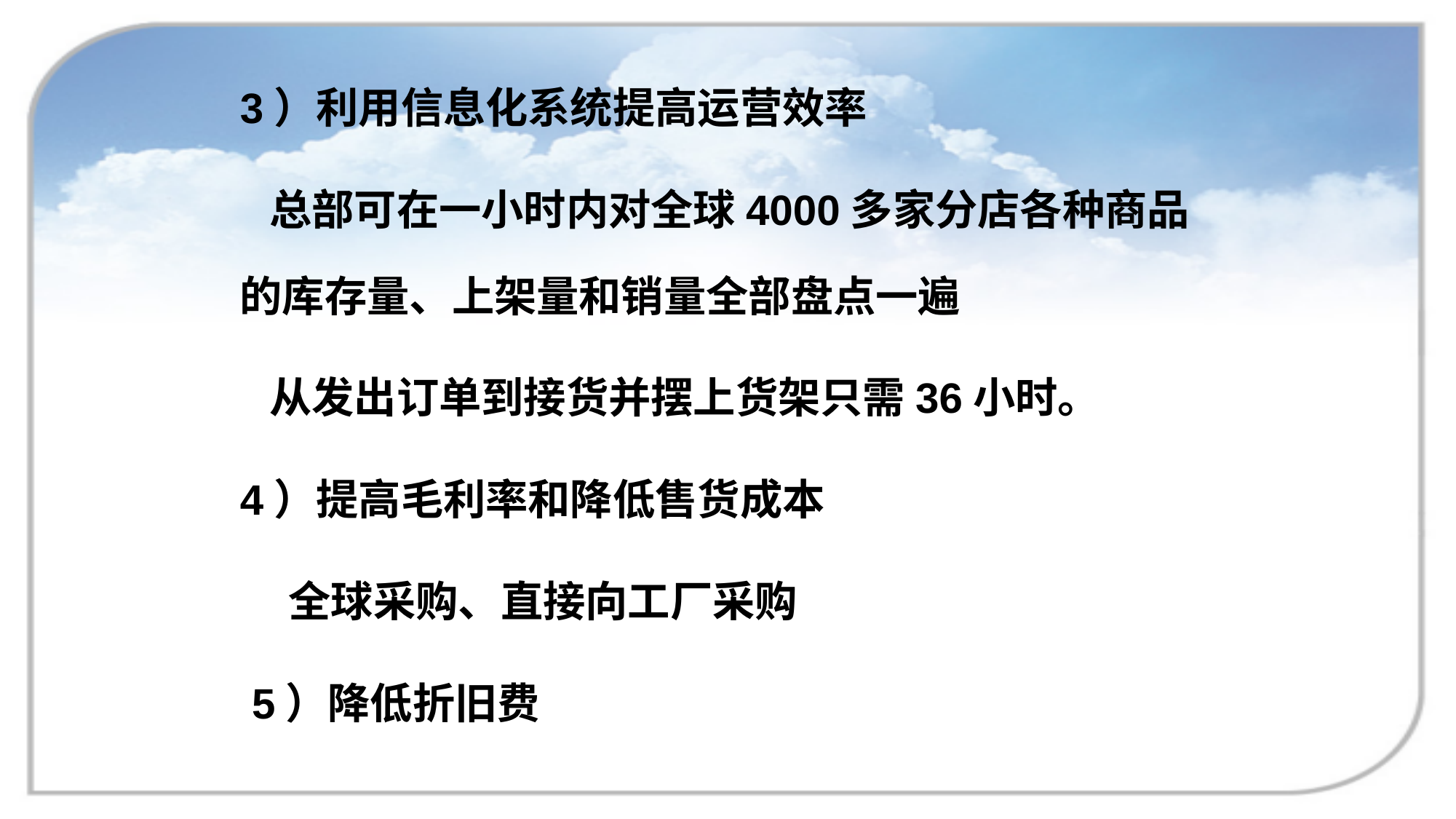

3）利用信息化系统提高运营效率
  总部可在一小时内对全球4000多家分店各种商品的库存量、上架量和销量全部盘点一遍
  从发出订单到接货并摆上货架只需36小时。
4）提高毛利率和降低售货成本
    全球采购、直接向工厂采购
 5）降低折旧费